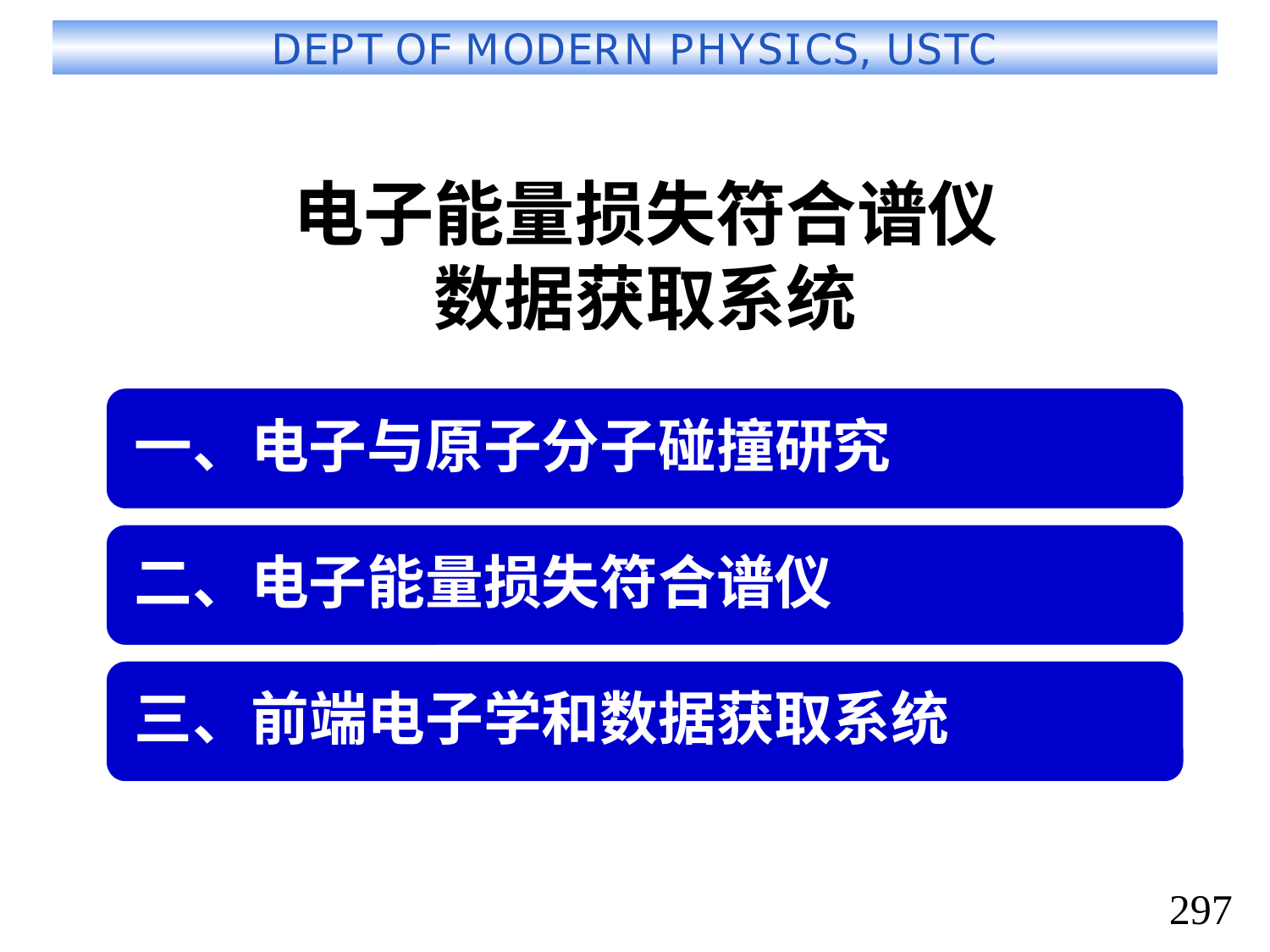

# 电子能量损失符合谱仪 数据获取系统
一、电子与原子分子碰撞研究
二、电子能量损失符合谱仪
三、前端电子学和数据获取系统